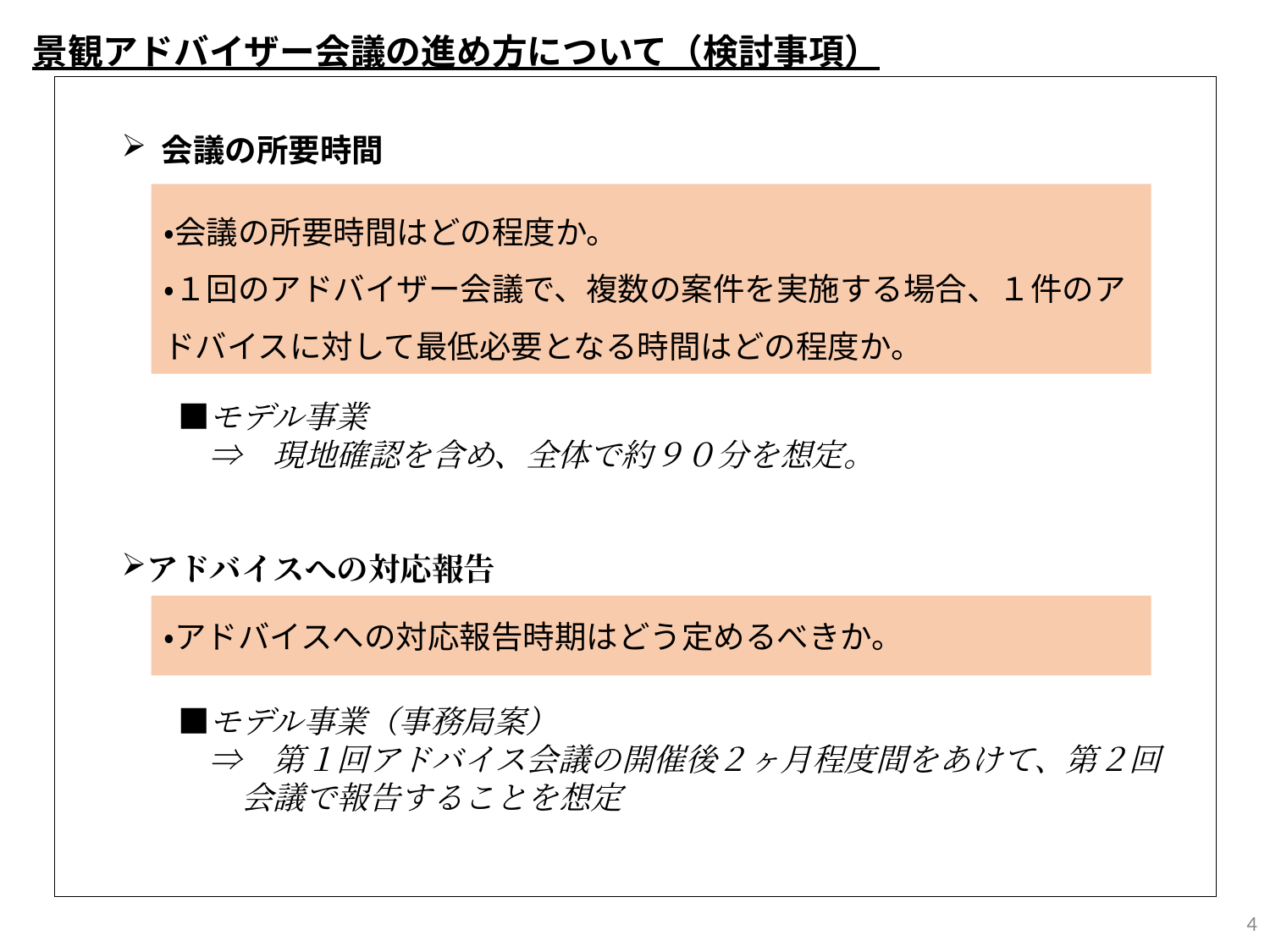

景観アドバイザー会議の進め方について（検討事項）

会議の所要時間

　　　■モデル事業
　　　　⇒　現地確認を含め、全体で約９０分を想定。

アドバイスへの対応報告

　　　■モデル事業（事務局案）
　　　　⇒　第１回アドバイス会議の開催後２ヶ月程度間をあけて、第２回
　　　　　会議で報告することを想定
・会議の所要時間はどの程度か。
・１回のアドバイザー会議で、複数の案件を実施する場合、１件のアドバイスに対して最低必要となる時間はどの程度か。
・アドバイスへの対応報告時期はどう定めるべきか。
4